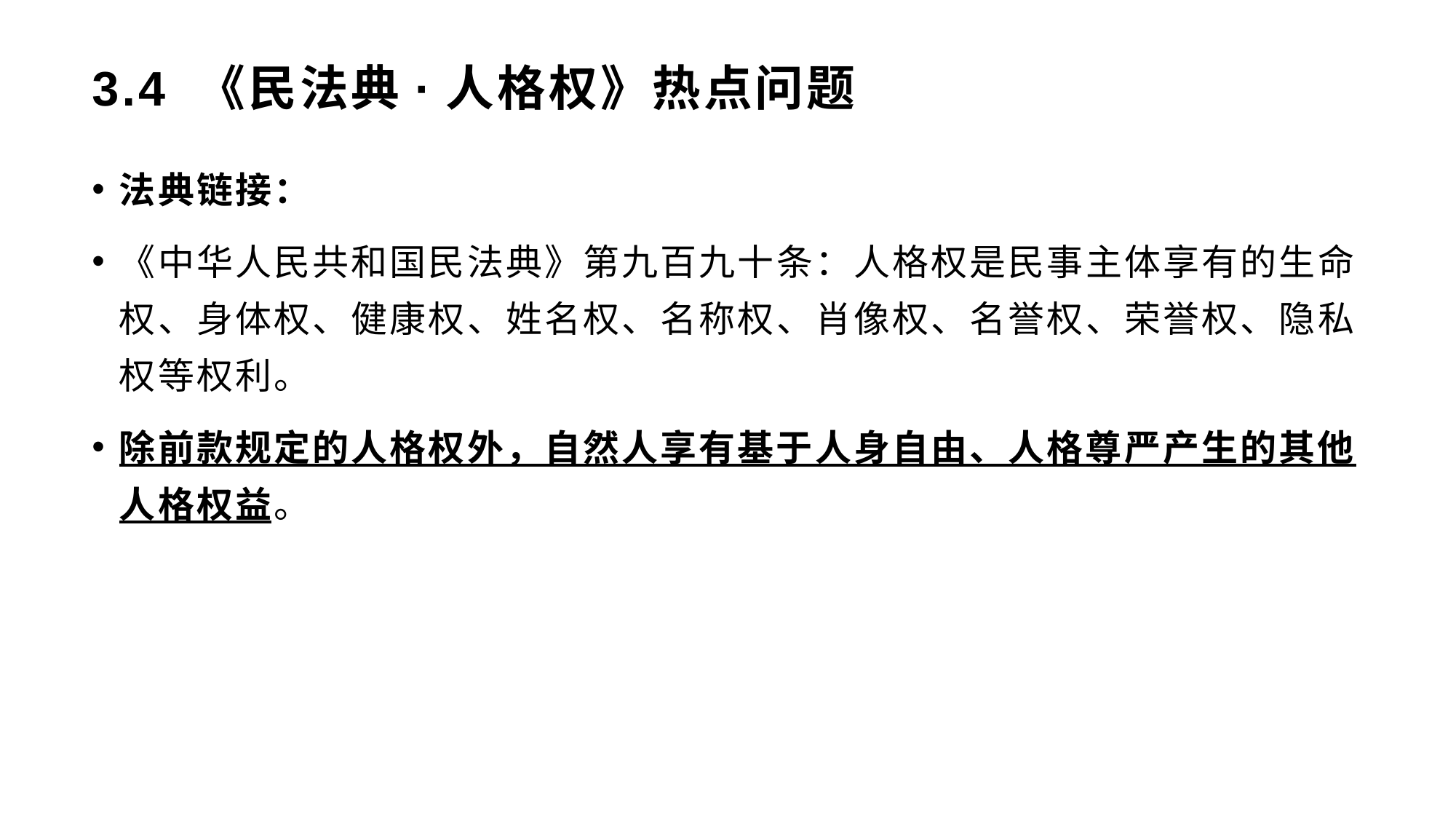

# 3.4 《民法典·人格权》热点问题
法典链接：
《中华人民共和国民法典》第九百九十条：人格权是民事主体享有的生命权、身体权、健康权、姓名权、名称权、肖像权、名誉权、荣誉权、隐私权等权利。
除前款规定的人格权外，自然人享有基于人身自由、人格尊严产生的其他人格权益。